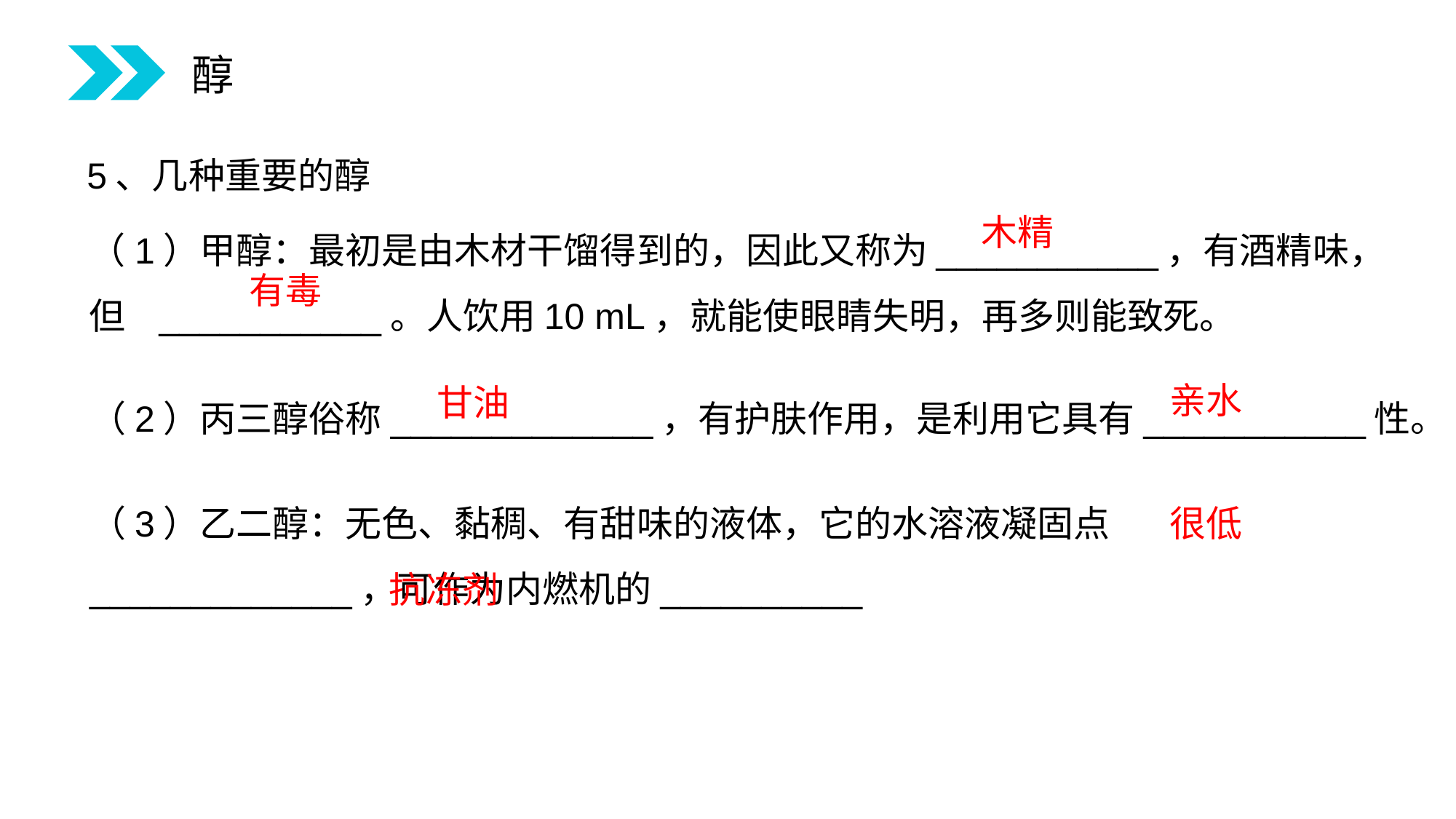

醇
5、几种重要的醇
（1）甲醇：最初是由木材干馏得到的，因此又称为___________，有酒精味，但   ___________。人饮用10 mL，就能使眼睛失明，再多则能致死。
木精
有毒
亲水
甘油
（2）丙三醇俗称_____________，有护肤作用，是利用它具有___________性。

（3）乙二醇：无色、黏稠、有甜味的液体，它的水溶液凝固点_____________，可作为内燃机的__________
很低
抗冻剂